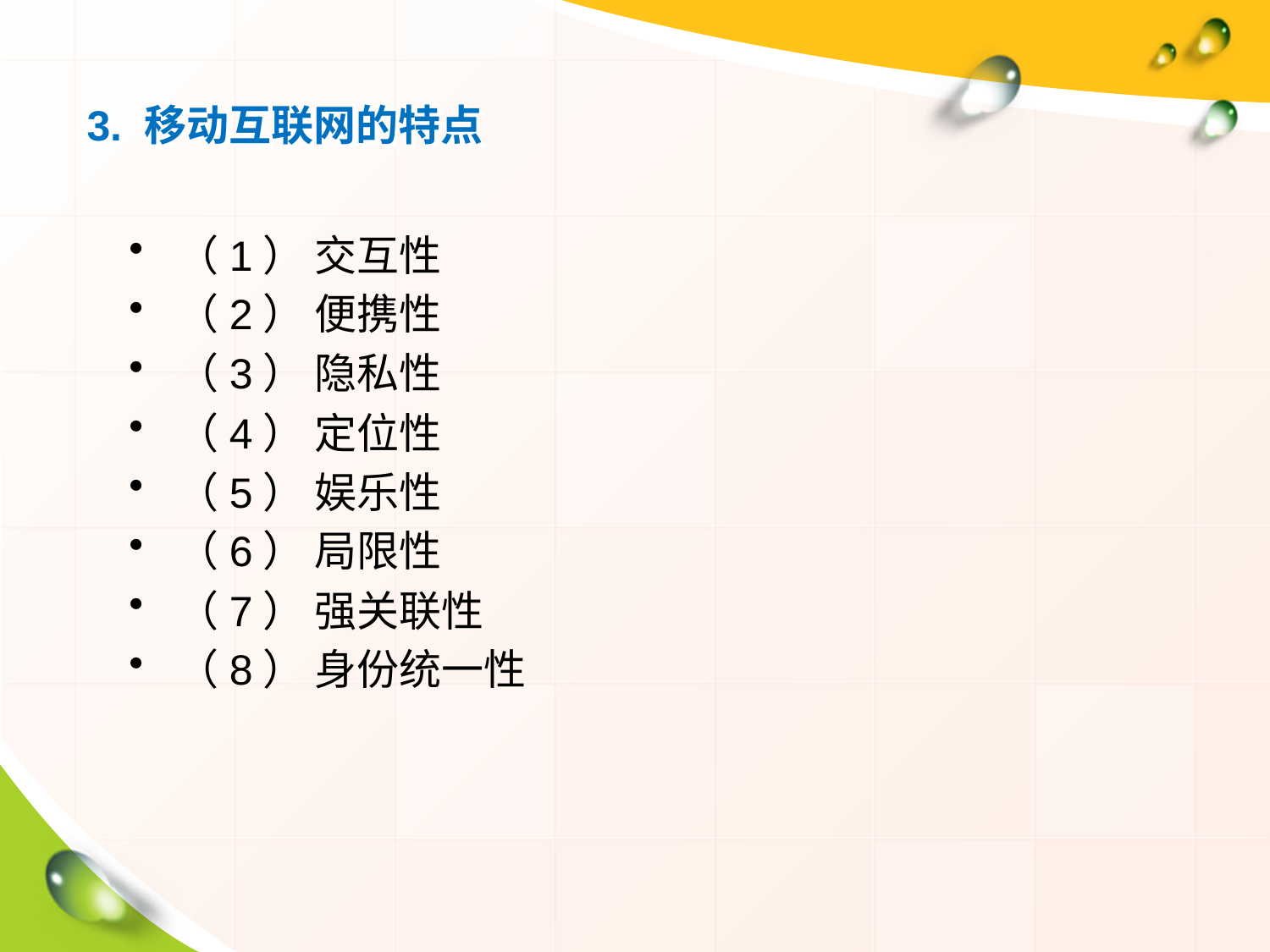

# 3. 移动互联网的特点
（1） 交互性
（2） 便携性
（3） 隐私性
（4） 定位性
（5） 娱乐性
（6） 局限性
（7） 强关联性
（8） 身份统一性